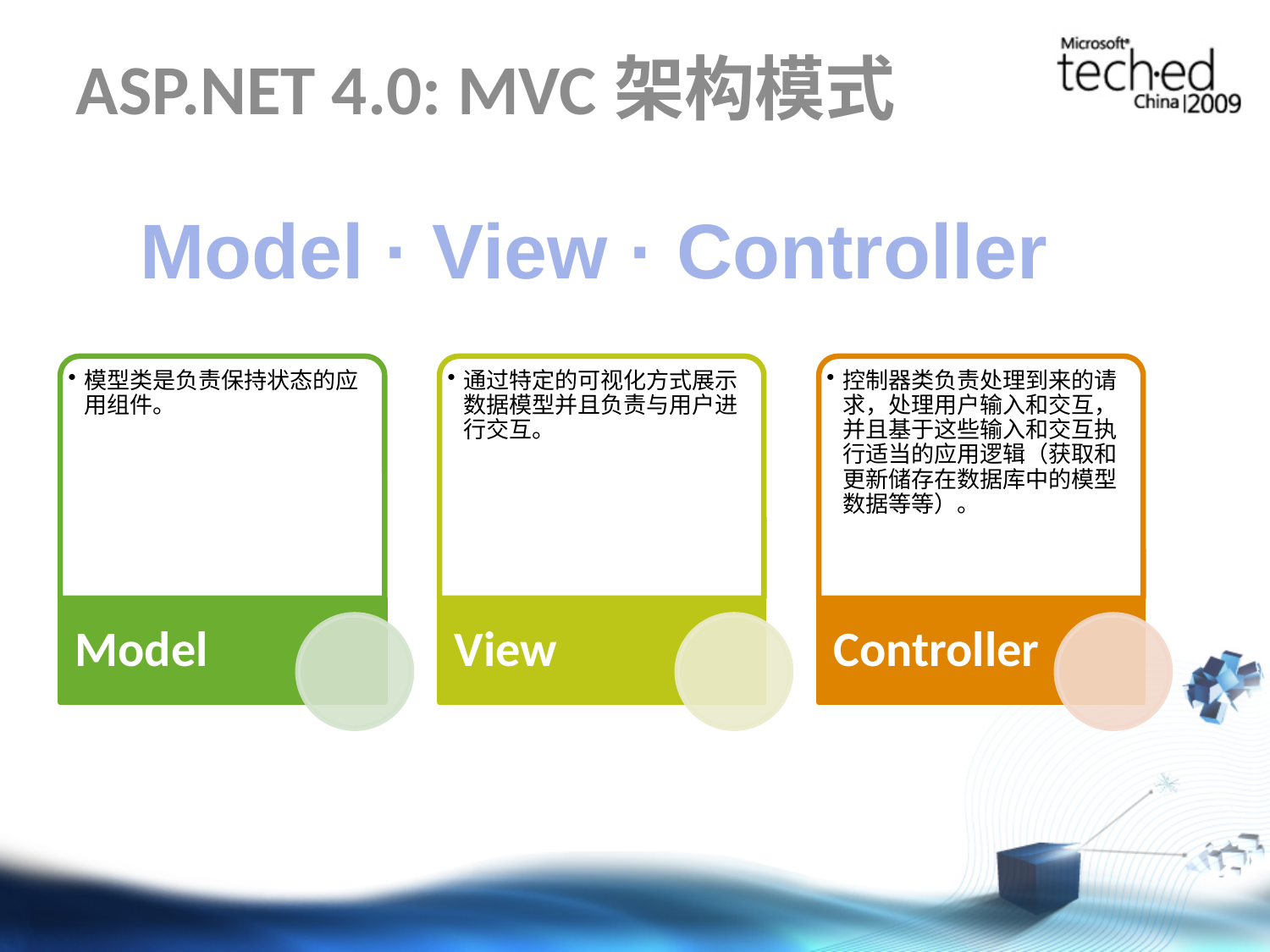

ASP.NET 4.0: MVC架构模式
# Model · View · Controller
模型类是负责保持状态的应用组件。
Model
通过特定的可视化方式展示数据模型并且负责与用户进行交互。
View
控制器类负责处理到来的请求，处理用户输入和交互，并且基于这些输入和交互执行适当的应用逻辑（获取和更新储存在数据库中的模型数据等等）。
Controller